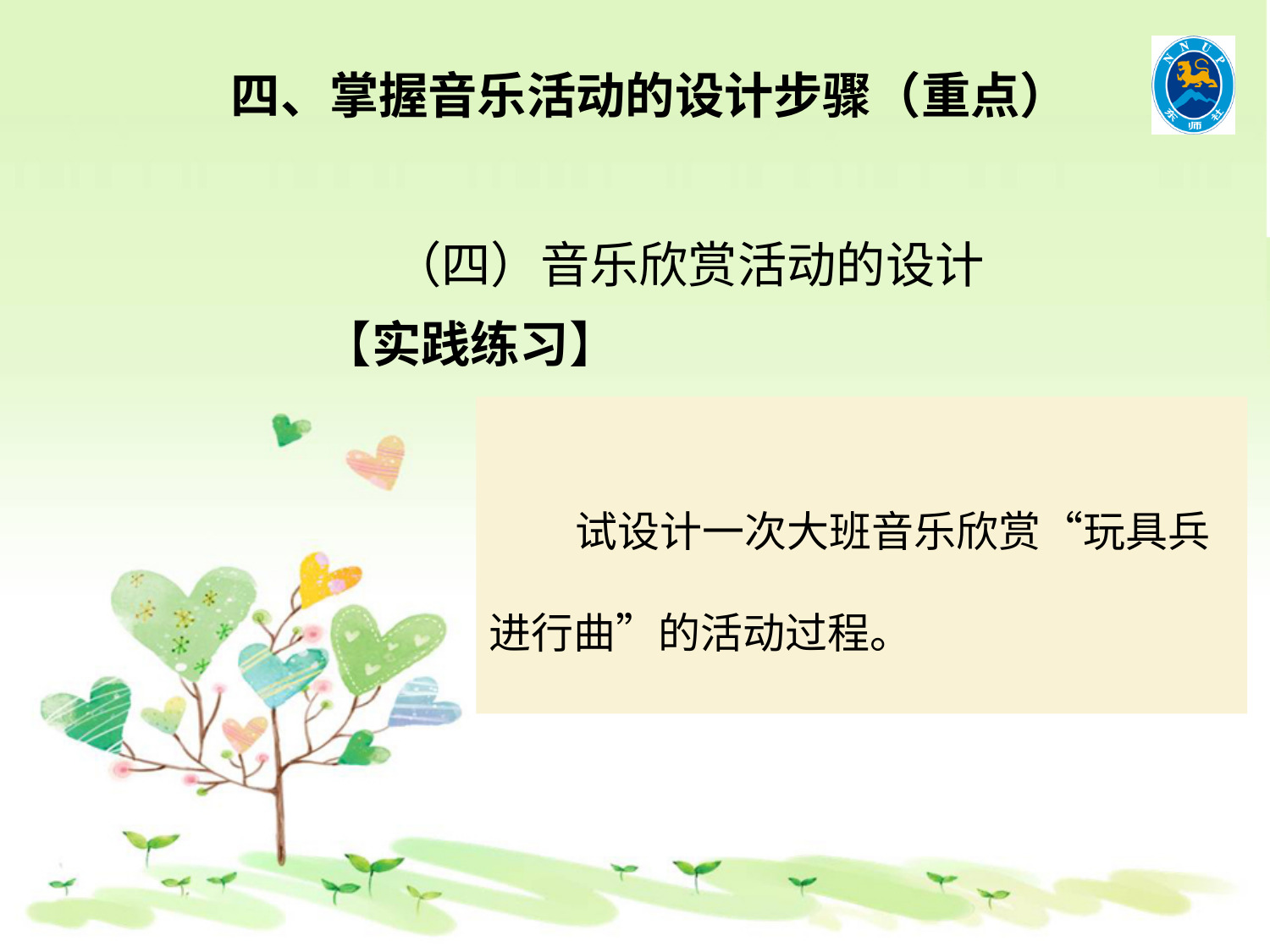

四、掌握音乐活动的设计步骤（重点）
 （四）音乐欣赏活动的设计
【实践练习】

        试设计一次大班音乐欣赏“玩具兵进行曲”的活动过程。